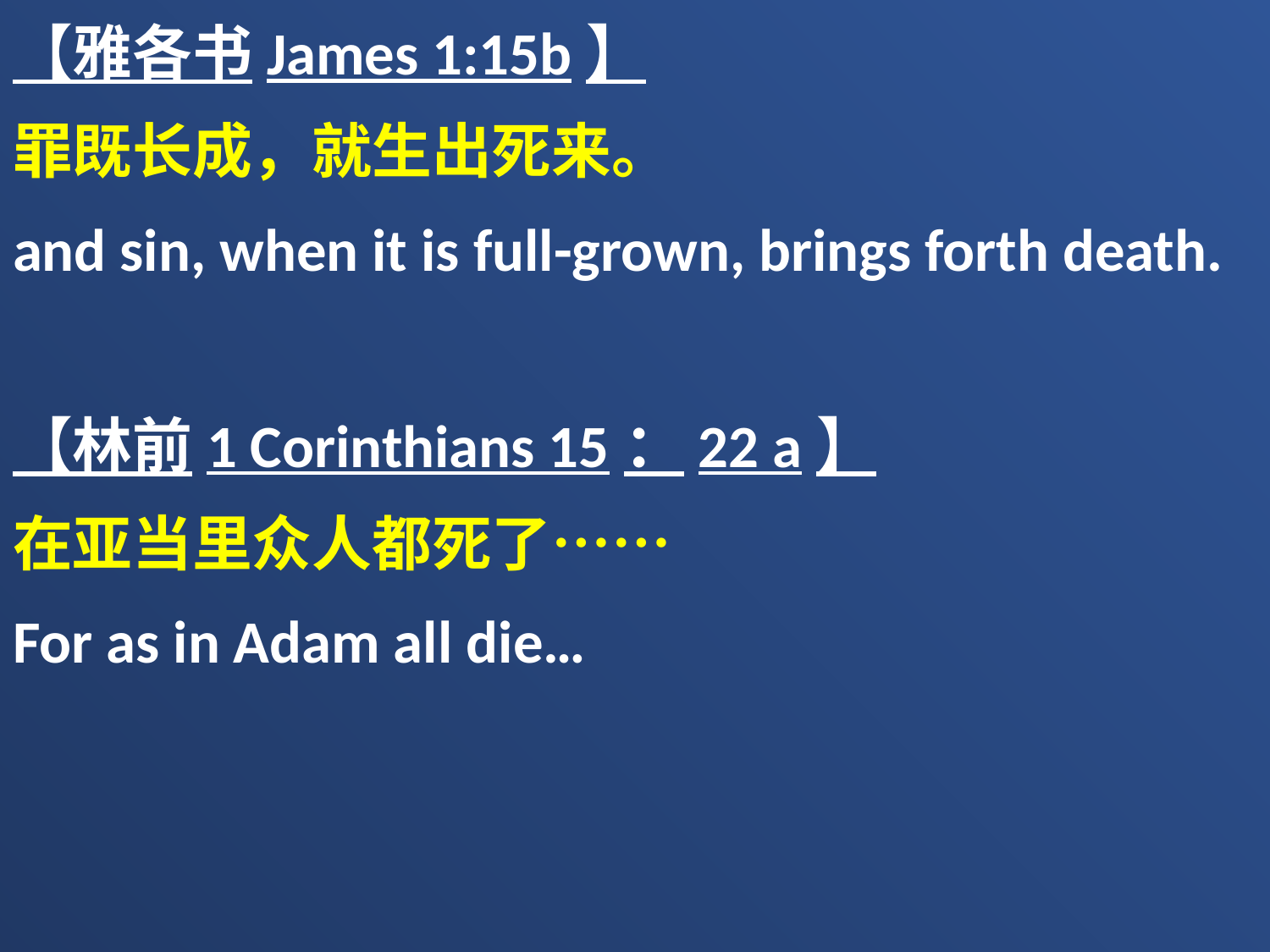

【雅各书James 1:15b】
罪既长成，就生出死来。
and sin, when it is full-grown, brings forth death.

【林前1 Corinthians 15：22 a】
在亚当里众人都死了……
For as in Adam all die…